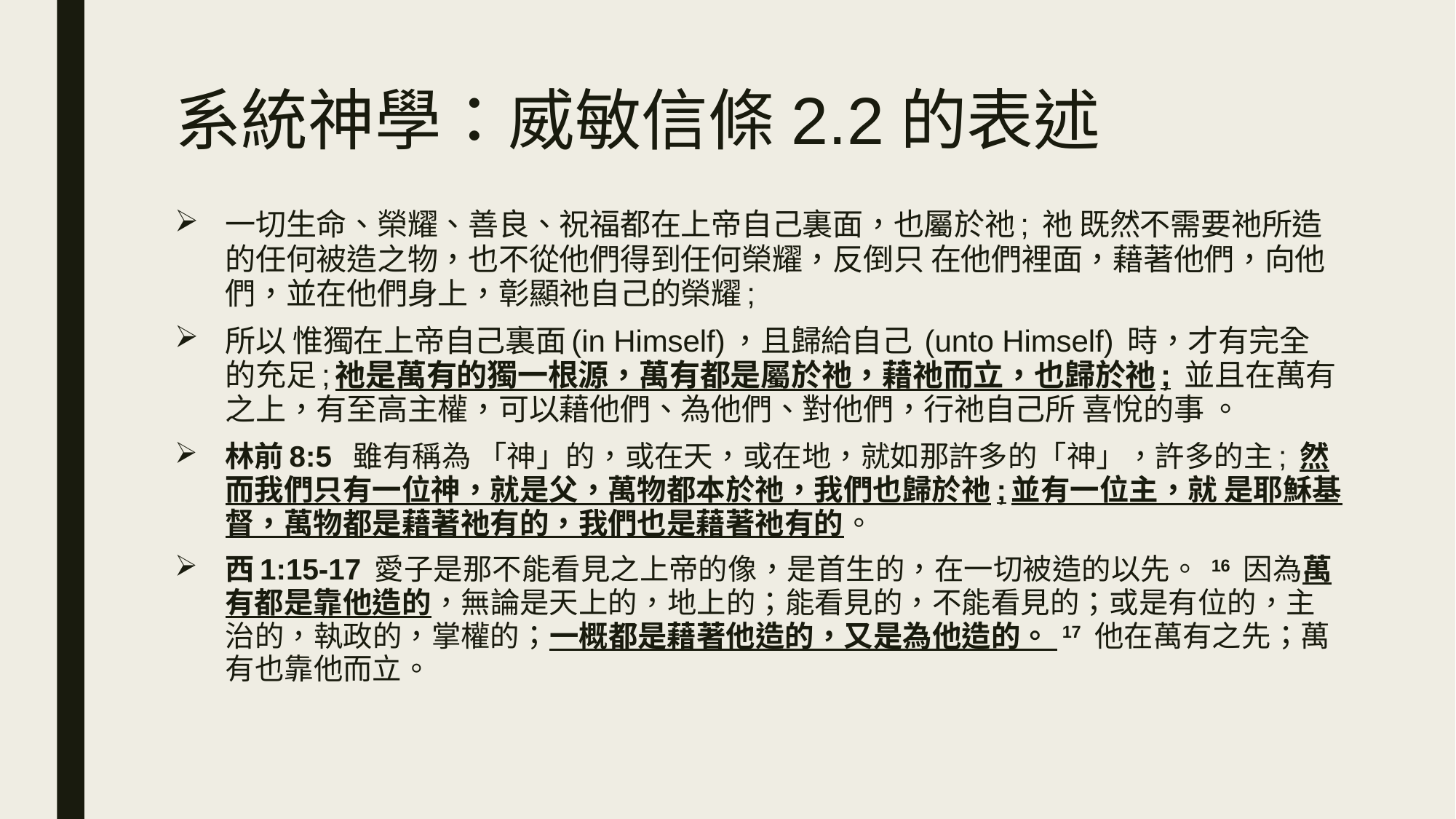

# 系統神學：威敏信條2.2的表述

一切生命、榮耀、善良、祝福都在上帝自己裏面，也屬於祂; 祂 既然不需要祂所造的任何被造之物，也不從他們得到任何榮耀，反倒只 在他們裡面，藉著他們，向他們，並在他們身上，彰顯祂自己的榮耀;
所以 惟獨在上帝自己裏面(in Himself)，且歸給自己 (unto Himself) 時，才有完全 的充足;祂是萬有的獨一根源，萬有都是屬於祂，藉祂而立，也歸於祂; 並且在萬有之上，有至高主權，可以藉他們、為他們、對他們，行祂自己所 喜悅的事 。
林前8:5  雖有稱為 「神」的，或在天，或在地，就如那許多的「神」，許多的主; 然而我們只有一位神，就是父，萬物都本於祂，我們也歸於祂;並有一位主，就 是耶穌基督，萬物都是藉著祂有的，我們也是藉著祂有的。
西1:15-17 愛子是那不能看見之上帝的像，是首生的，在一切被造的以先。 16 因為萬有都是靠他造的，無論是天上的，地上的；能看見的，不能看見的；或是有位的，主治的，執政的，掌權的；一概都是藉著他造的，又是為他造的。 17 他在萬有之先；萬有也靠他而立。